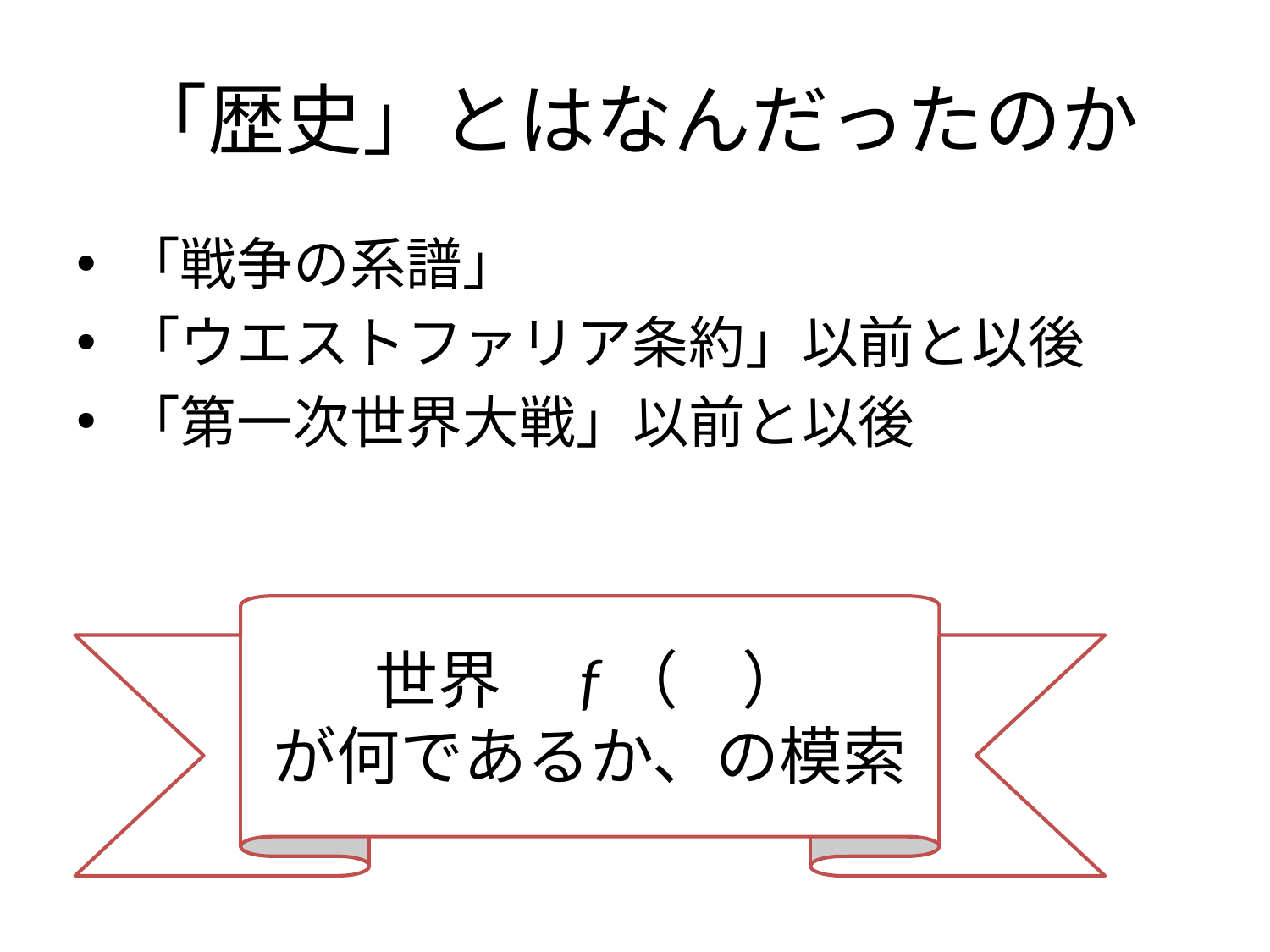

# 「歴史」とはなんだったのか
「戦争の系譜」
「ウエストファリア条約」以前と以後
「第一次世界大戦」以前と以後
世界　f（　）
が何であるか、の模索